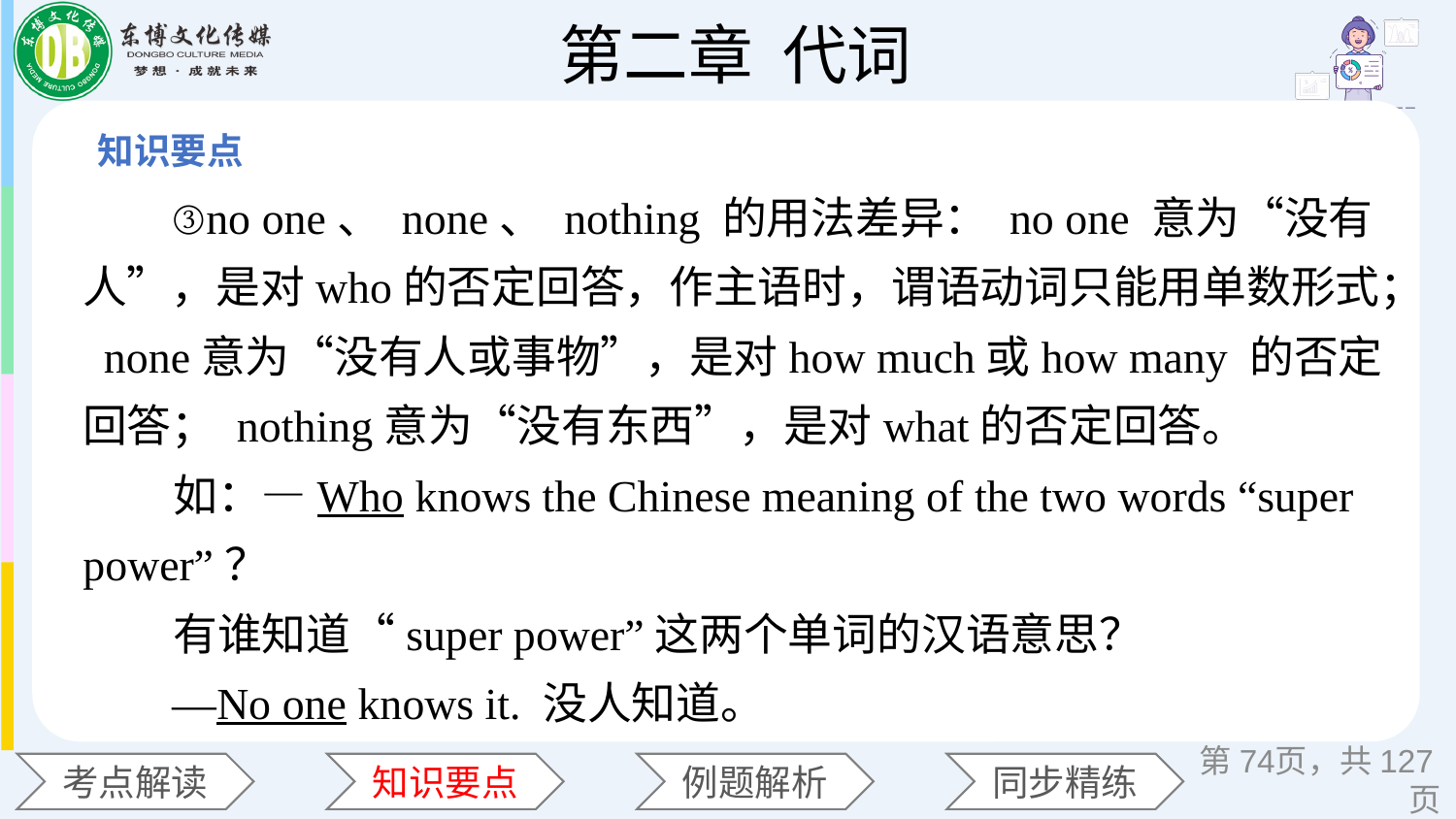

③no one、 none、 nothing 的用法差异： no one 意为“没有人”，是对who的否定回答，作主语时，谓语动词只能用单数形式； none意为“没有人或事物”，是对how much或how many 的否定回答； nothing意为“没有东西”，是对what的否定回答。
        如：—Who knows the Chinese meaning of the two words “super power”？
        有谁知道“super power”这两个单词的汉语意思？
        —No one knows it. 没人知道。
第74页，共127页